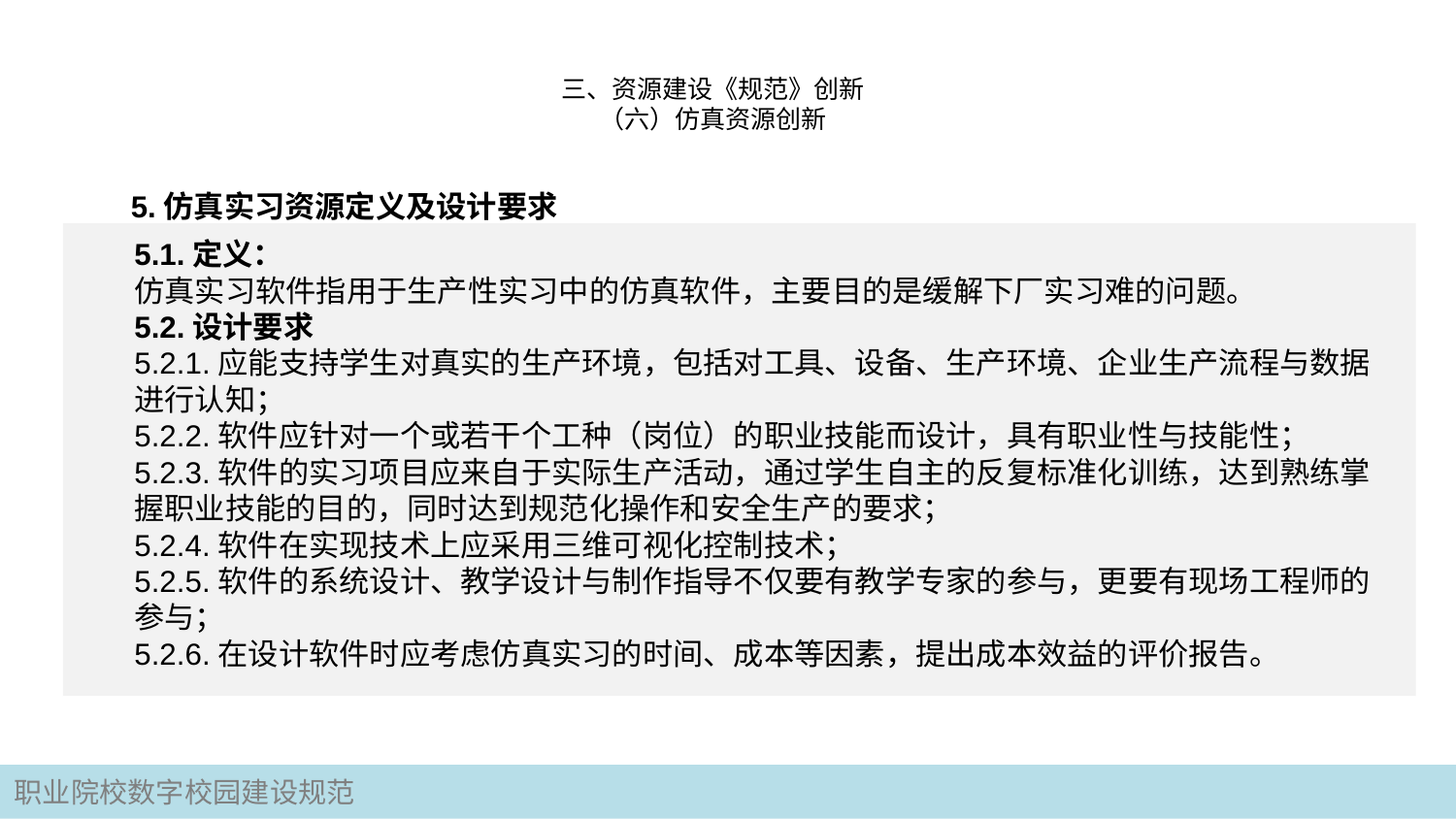

# 三、资源建设《规范》创新 （六）仿真资源创新
5.仿真实习资源定义及设计要求

5.1.定义：
仿真实习软件指用于生产性实习中的仿真软件，主要目的是缓解下厂实习难的问题。
5.2.设计要求
5.2.1.应能支持学生对真实的生产环境，包括对工具、设备、生产环境、企业生产流程与数据进行认知；
5.2.2.软件应针对一个或若干个工种（岗位）的职业技能而设计，具有职业性与技能性；
5.2.3.软件的实习项目应来自于实际生产活动，通过学生自主的反复标准化训练，达到熟练掌握职业技能的目的，同时达到规范化操作和安全生产的要求；
5.2.4.软件在实现技术上应采用三维可视化控制技术；
5.2.5.软件的系统设计、教学设计与制作指导不仅要有教学专家的参与，更要有现场工程师的参与；
5.2.6.在设计软件时应考虑仿真实习的时间、成本等因素，提出成本效益的评价报告。
职业院校数字校园建设规范